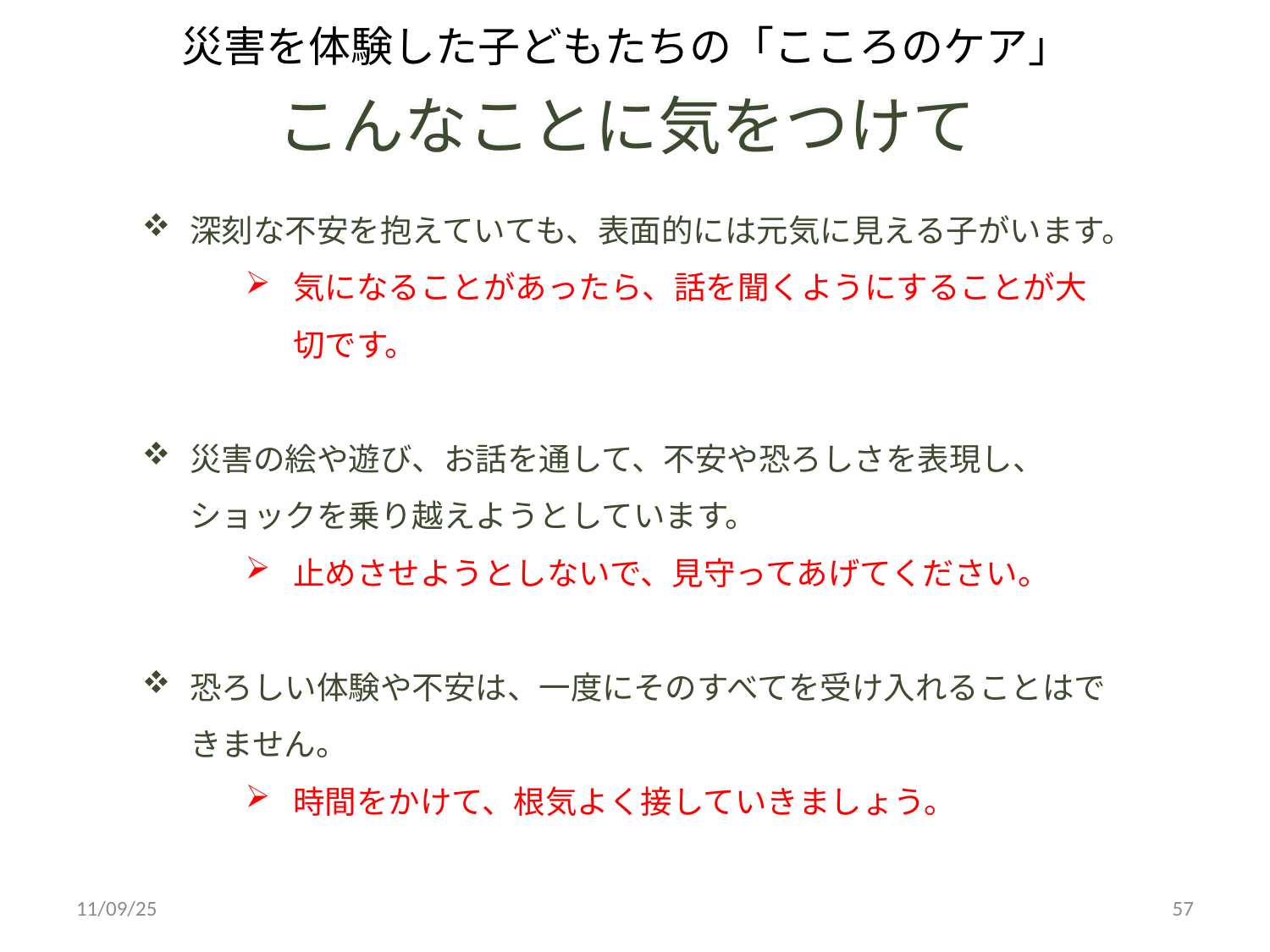

# 災害を体験した子どもたちの「こころのケア」
こんなことに気をつけて
深刻な不安を抱えていても、表面的には元気に見える子がいます。
気になることがあったら、話を聞くようにすることが大切です。

災害の絵や遊び、お話を通して、不安や恐ろしさを表現し、ショックを乗り越えようとしています。
止めさせようとしないで、見守ってあげてください。

恐ろしい体験や不安は、一度にそのすべてを受け入れることはできません。
時間をかけて、根気よく接していきましょう。
11/09/25
57